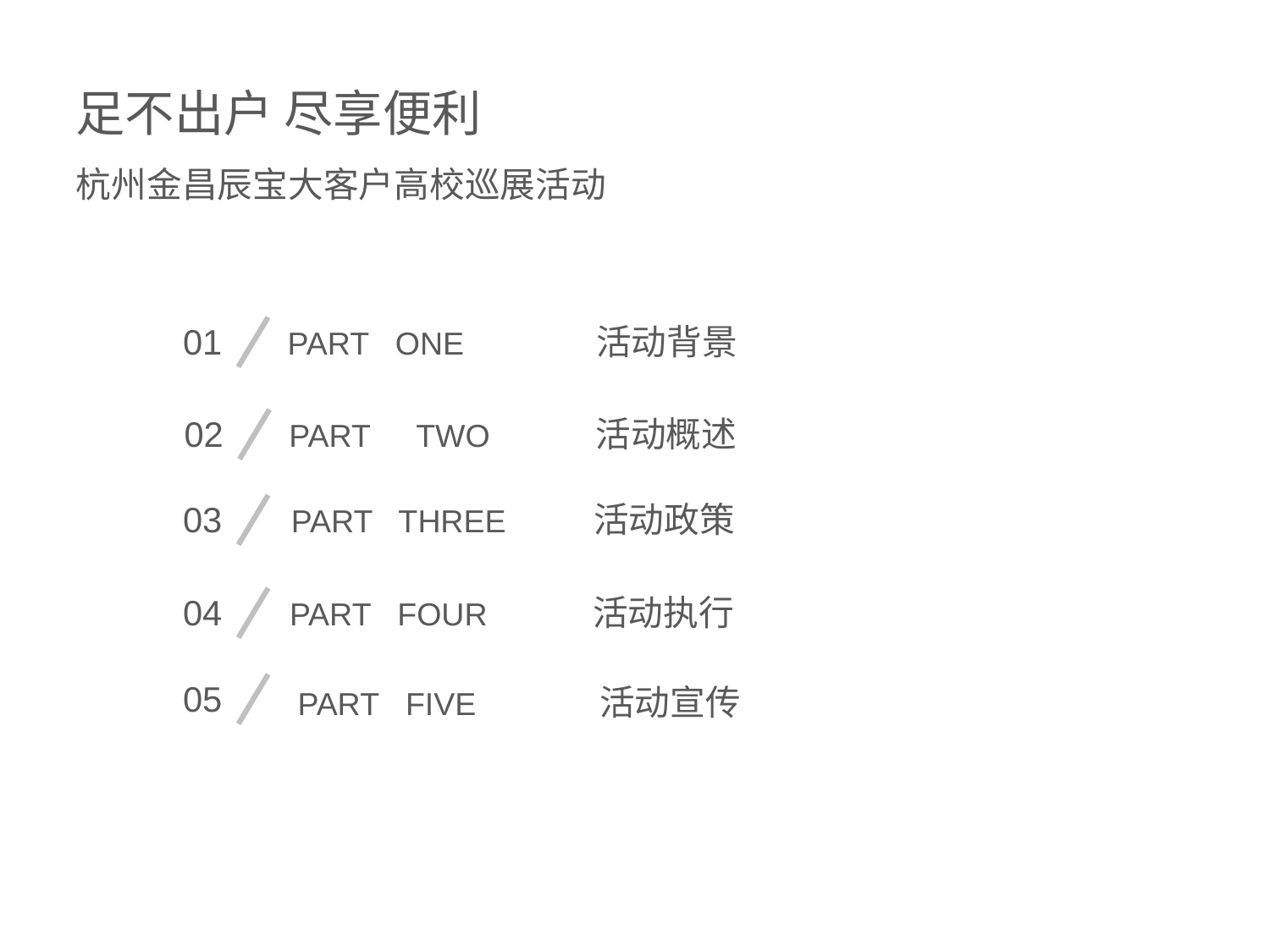

01
PART   ONE              活动背景

02
PART   	TWO           活动概述

03
PART   THREE         活动政策

04
PART   FOUR           活动执行

05
 PART   FIVE             活动宣传